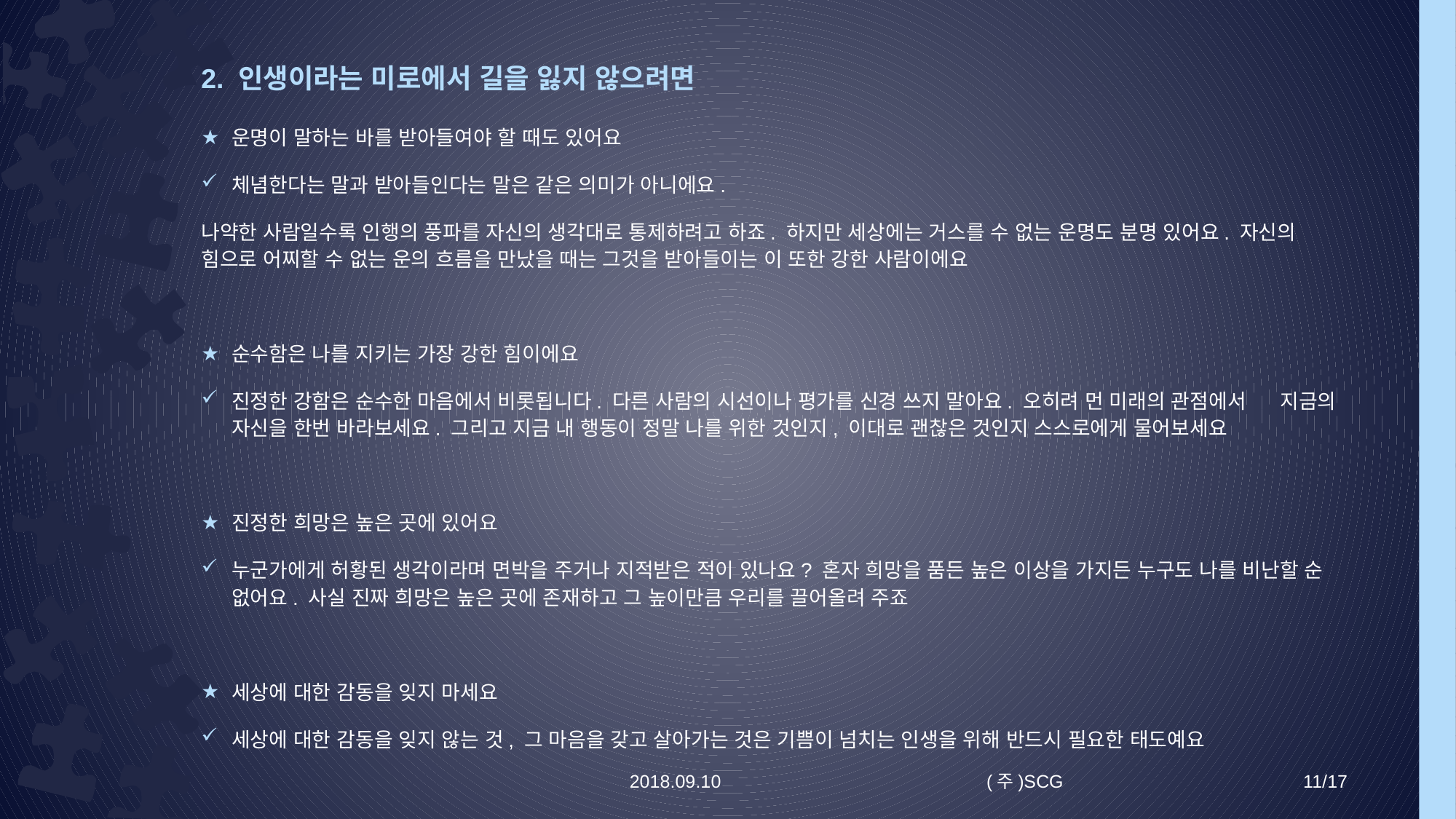

# 2. 인생이라는 미로에서 길을 잃지 않으려면
운명이 말하는 바를 받아들여야 할 때도 있어요
체념한다는 말과 받아들인다는 말은 같은 의미가 아니에요.
나약한 사람일수록 인행의 풍파를 자신의 생각대로 통제하려고 하죠. 하지만 세상에는 거스를 수 없는 운명도 분명 있어요. 자신의 힘으로 어찌할 수 없는 운의 흐름을 만났을 때는 그것을 받아들이는 이 또한 강한 사람이에요

순수함은 나를 지키는 가장 강한 힘이에요
진정한 강함은 순수한 마음에서 비롯됩니다. 다른 사람의 시선이나 평가를 신경 쓰지 말아요. 오히려 먼 미래의 관점에서      지금의 자신을 한번 바라보세요. 그리고 지금 내 행동이 정말 나를 위한 것인지, 이대로 괜찮은 것인지 스스로에게 물어보세요

진정한 희망은 높은 곳에 있어요
누군가에게 허황된 생각이라며 면박을 주거나 지적받은 적이 있나요? 혼자 희망을 품든 높은 이상을 가지든 누구도 나를 비난할 순 없어요. 사실 진짜 희망은 높은 곳에 존재하고 그 높이만큼 우리를 끌어올려 주죠

세상에 대한 감동을 잊지 마세요
세상에 대한 감동을 잊지 않는 것, 그 마음을 갖고 살아가는 것은 기쁨이 넘치는 인생을 위해 반드시 필요한 태도예요
2018.09.10
(주)SCG
11/17